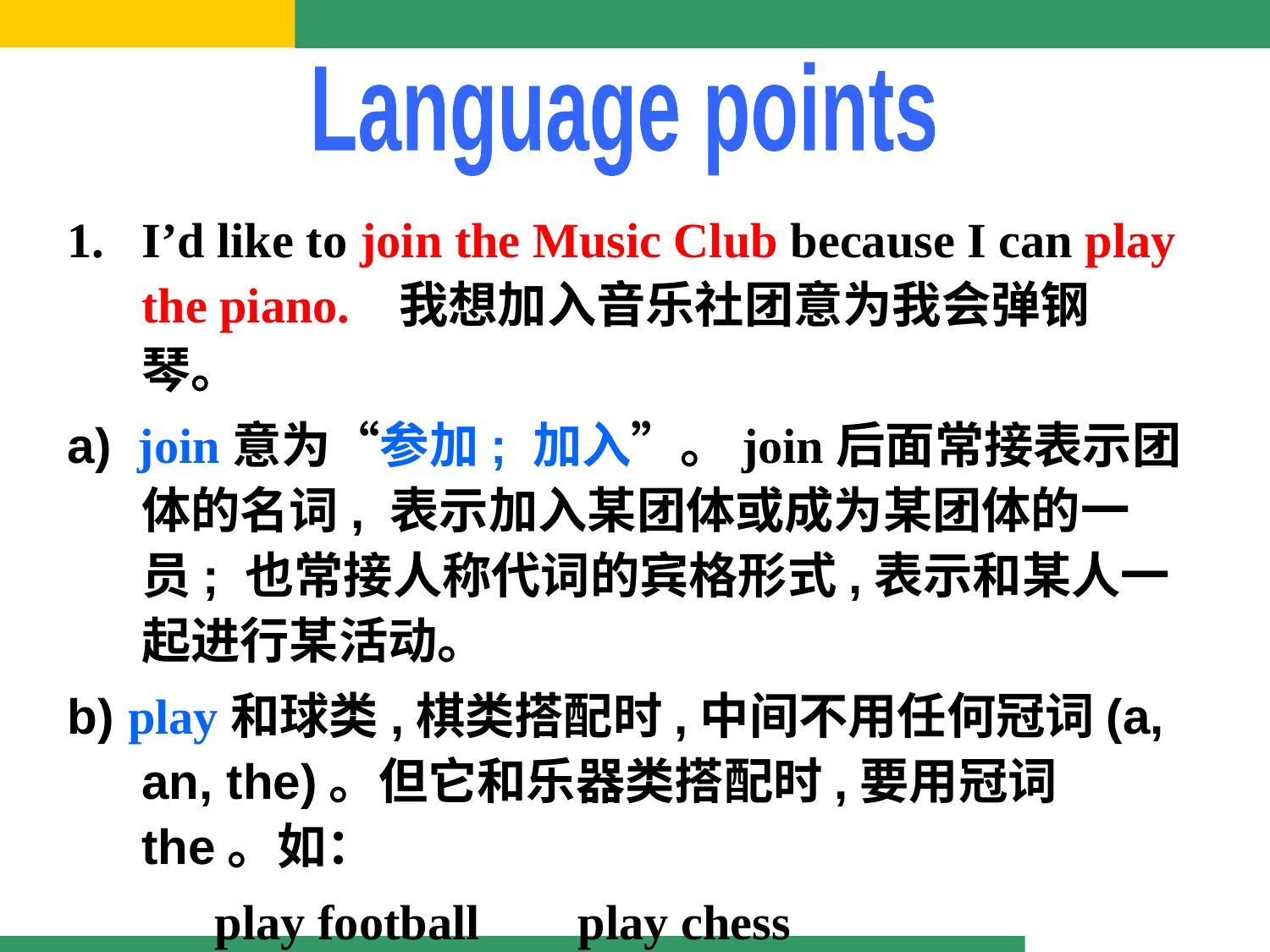

Language points
I’d like to join the Music Club because I can play the piano.   我想加入音乐社团意为我会弹钢琴。
a)  join意为“参加; 加入”。join后面常接表示团体的名词, 表示加入某团体或成为某团体的一员; 也常接人称代词的宾格形式,表示和某人一起进行某活动。
b) play和球类,棋类搭配时,中间不用任何冠词(a, an, the)。但它和乐器类搭配时,要用冠词the。如：
            play football        play chess
            play the guitar    play the piano